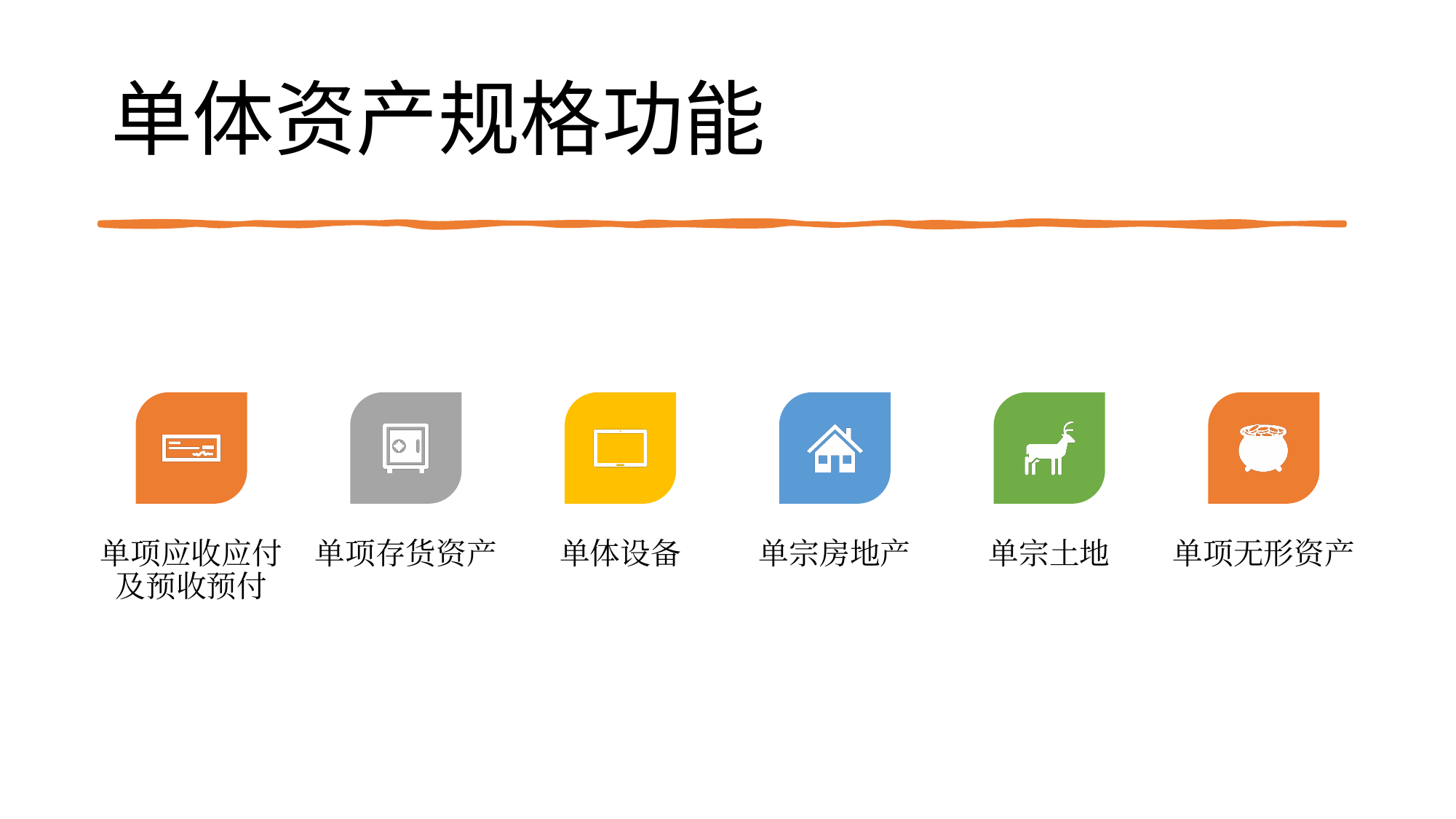

# 单体资产规格功能

单项应收应付及预收预付
单项存货资产
单体设备
单宗房地产
单宗土地
单项无形资产